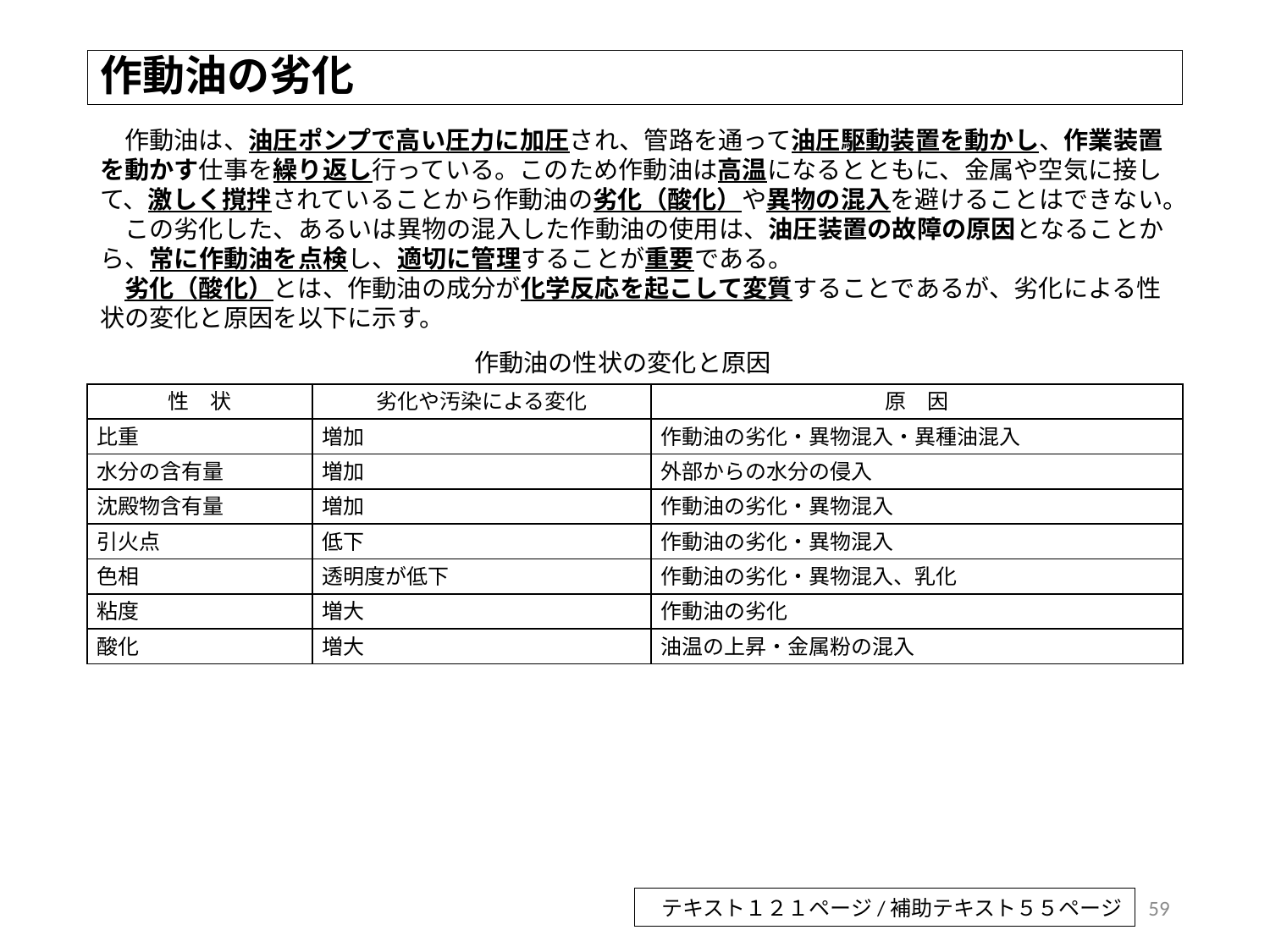

# 作動油の劣化
　作動油は、油圧ポンプで高い圧力に加圧され、管路を通って油圧駆動装置を動かし、作業装置を動かす仕事を繰り返し行っている。このため作動油は高温になるとともに、金属や空気に接して、激しく撹拌されていることから作動油の劣化（酸化）や異物の混入を避けることはできない。
　この劣化した、あるいは異物の混入した作動油の使用は、油圧装置の故障の原因となることから、常に作動油を点検し、適切に管理することが重要である。
　劣化（酸化）とは、作動油の成分が化学反応を起こして変質することであるが、劣化による性状の変化と原因を以下に示す。
作動油の性状の変化と原因
| 性　状 | 劣化や汚染による変化 | 原　因 |
| --- | --- | --- |
| 比重 | 増加 | 作動油の劣化・異物混入・異種油混入 |
| 水分の含有量 | 増加 | 外部からの水分の侵入 |
| 沈殿物含有量 | 増加 | 作動油の劣化・異物混入 |
| 引火点 | 低下 | 作動油の劣化・異物混入 |
| 色相 | 透明度が低下 | 作動油の劣化・異物混入、乳化 |
| 粘度 | 増大 | 作動油の劣化 |
| 酸化 | 増大 | 油温の上昇・金属粉の混入 |
59
テキスト１２１ページ/補助テキスト５５ページ